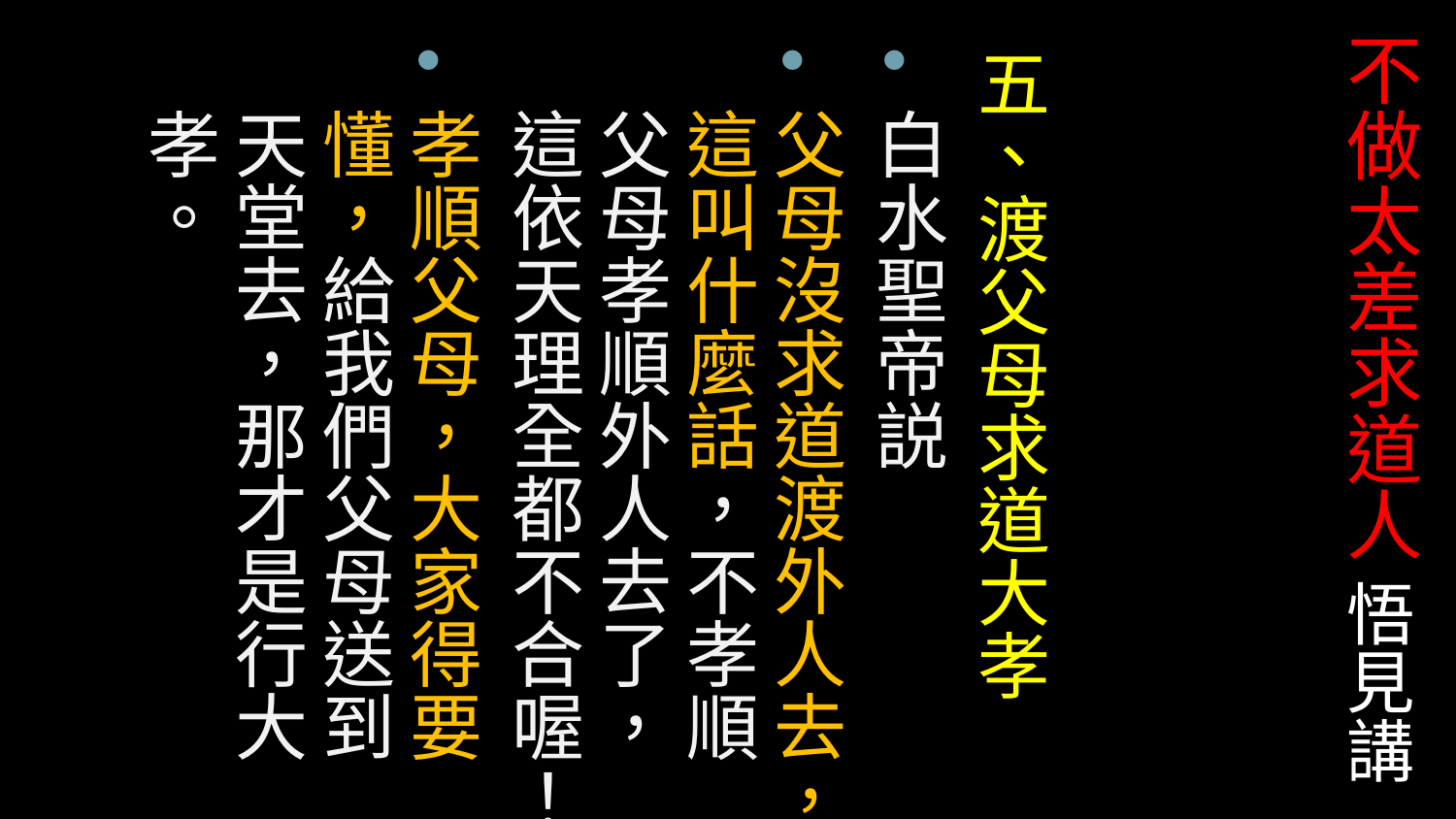

# 不做太差求道人 悟見講
五、渡父母求道大孝
白水聖帝説
父母沒求道渡外人去，這叫什麼話，不孝順父母孝順外人去了，這依天理全都不合喔！
孝順父母，大家得要懂，給我們父母送到天堂去，那才是行大孝。